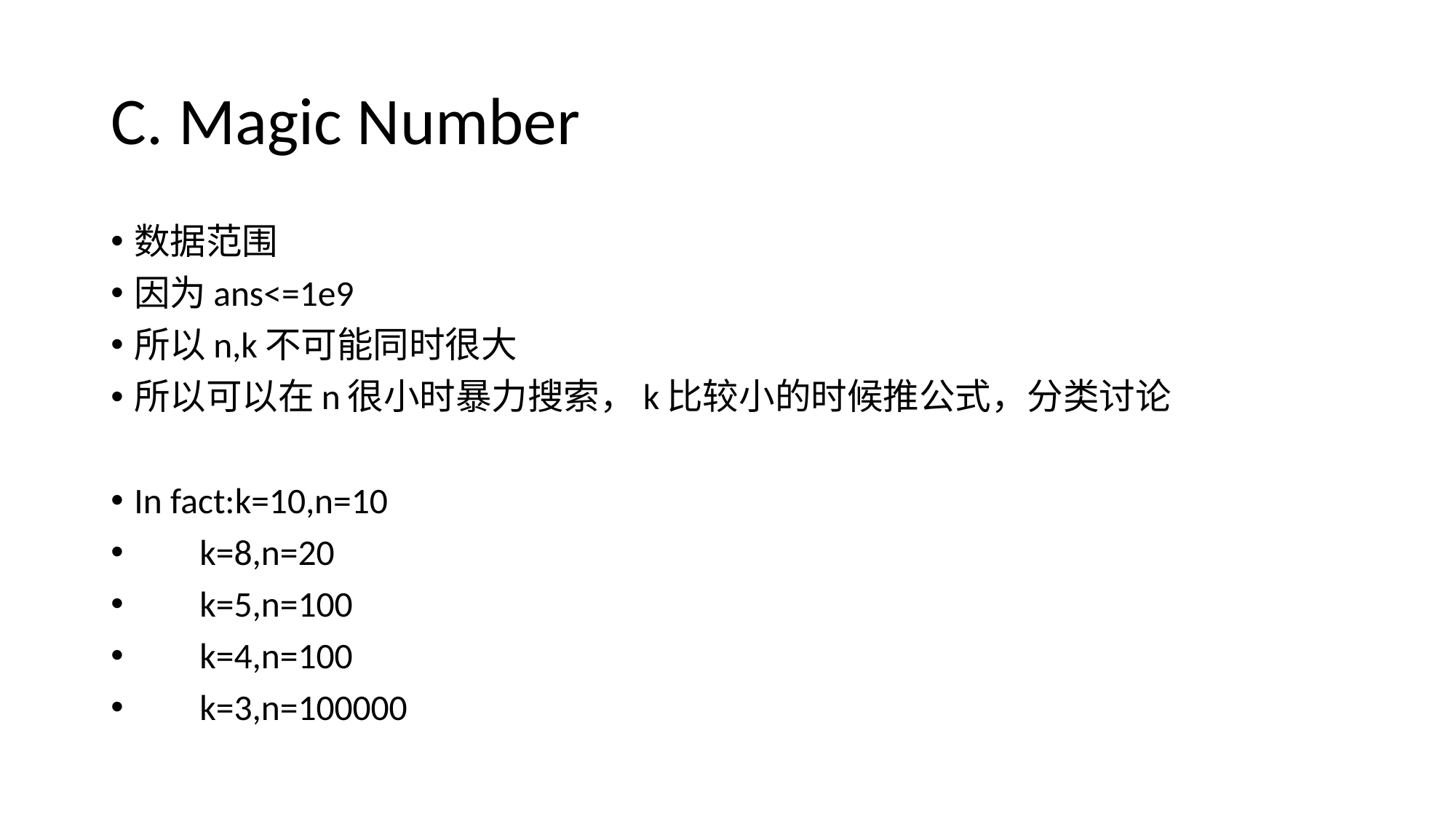

# C. Magic Number
数据范围
因为ans<=1e9
所以n,k不可能同时很大
所以可以在n很小时暴力搜索，k比较小的时候推公式，分类讨论

In fact:k=10,n=10
        k=8,n=20
        k=5,n=100
        k=4,n=100
        k=3,n=100000